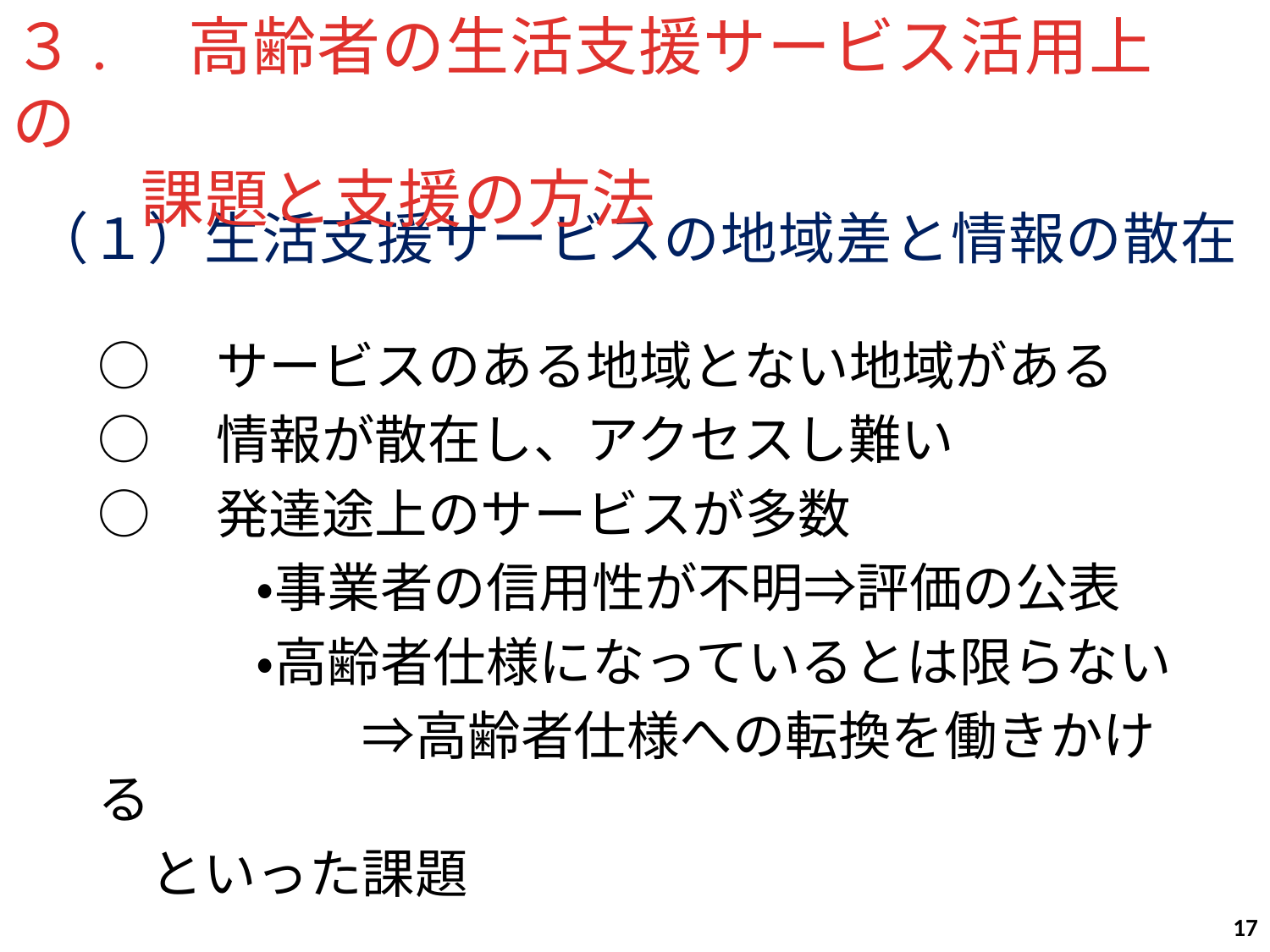

３.　高齢者の生活支援サービス活用上の
　　課題と支援の方法
# （１）生活支援サービスの地域差と情報の散在
○　サービスのある地域とない地域がある
○　情報が散在し、アクセスし難い
○　発達途上のサービスが多数
　　　・事業者の信用性が不明⇒評価の公表
　　　・高齢者仕様になっているとは限らない
　　　　　⇒高齢者仕様への転換を働きかける
　といった課題

17